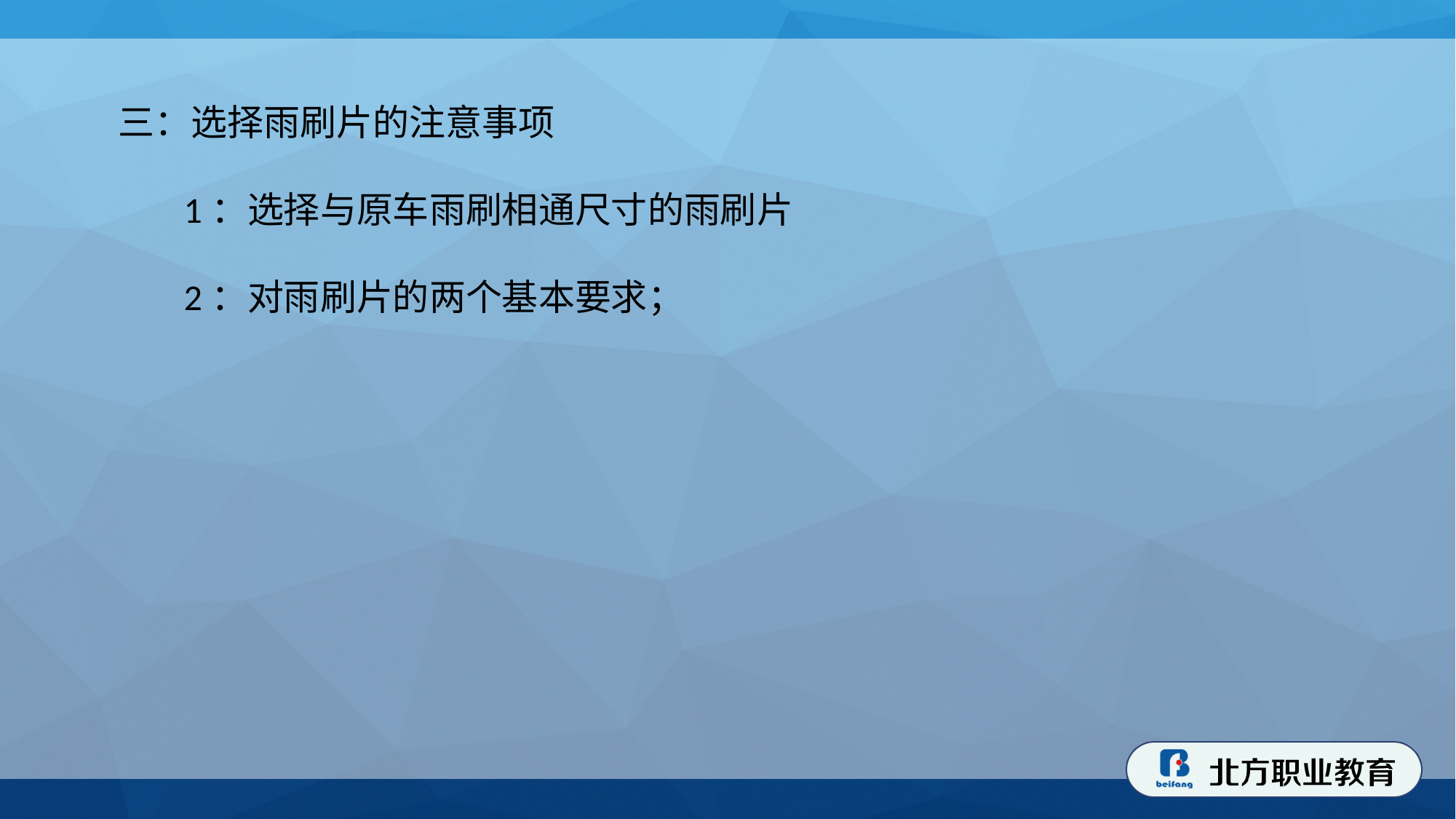

三：选择雨刷片的注意事项

        1：选择与原车雨刷相通尺寸的雨刷片

        2：对雨刷片的两个基本要求；